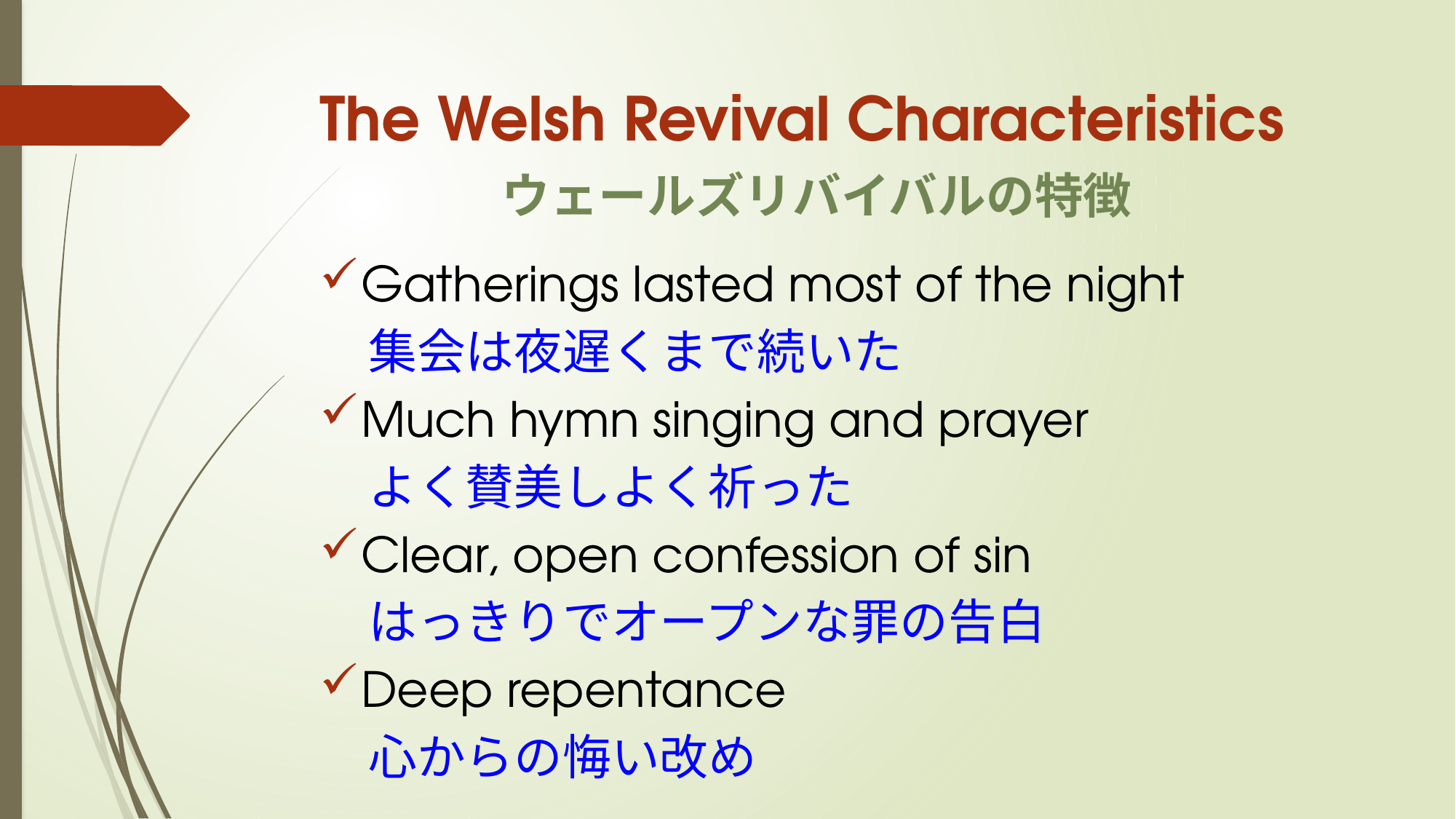

# The Welsh Revival Characteristics 　　　ウェールズリバイバルの特徴
Gatherings lasted most of the night
　集会は夜遅くまで続いた
Much hymn singing and prayer
　よく賛美しよく祈った
Clear, open confession of sin
　はっきりでオープンな罪の告白
Deep repentance
　心からの悔い改め